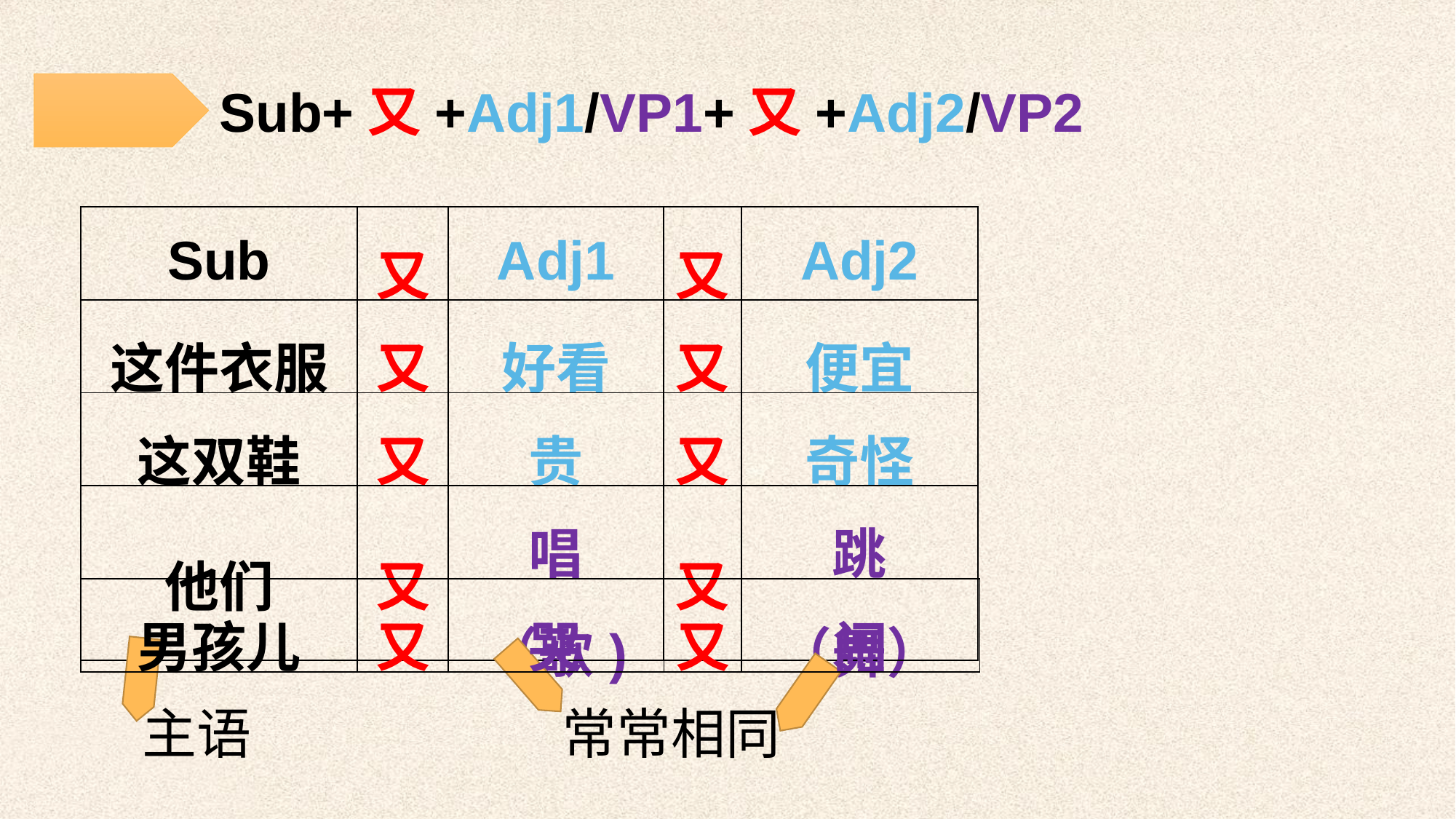

Sub+又+Adj1/VP1+又+Adj2/VP2

| Sub | 又 | Adj1 | 又 | Adj2 |
| --- | --- | --- | --- | --- |
| 这件衣服 | 又 | 好看 | 又 | 便宜 |
| 这双鞋 | 又 | 贵 | 又 | 奇怪 |
| 他们 | 又 | 唱（歌) | 又 | 跳（舞） |
| 男孩儿 | 又 | 哭 | 又 | 闹 |
| --- | --- | --- | --- | --- |

主语
常常相同